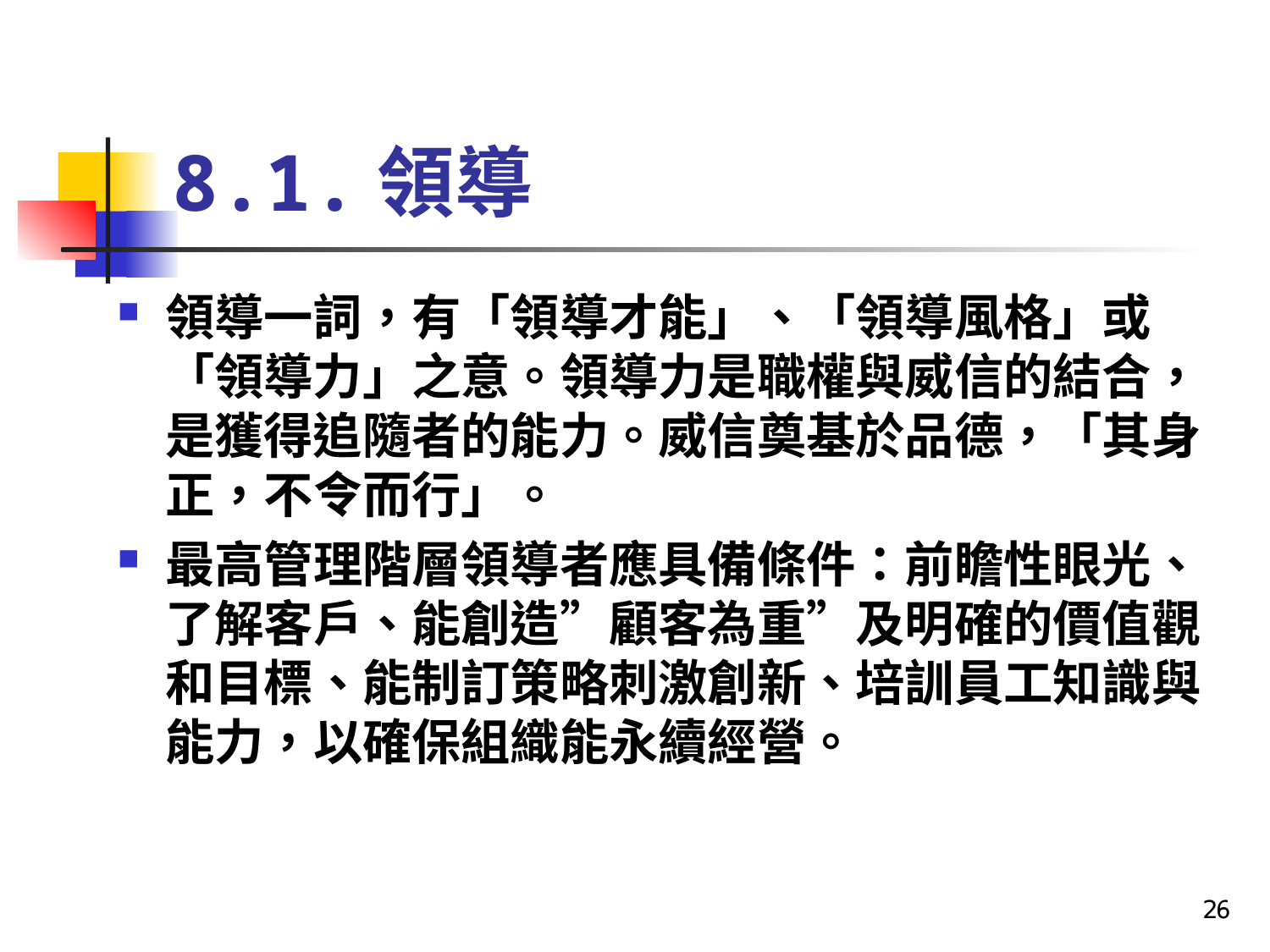

# 8.1.領導
領導一詞，有「領導才能」、「領導風格」或「領導力」之意。領導力是職權與威信的結合，是獲得追隨者的能力。威信奠基於品德，「其身正，不令而行」。
最高管理階層領導者應具備條件：前瞻性眼光、了解客戶、能創造”顧客為重”及明確的價值觀和目標、能制訂策略刺激創新、培訓員工知識與能力，以確保組織能永續經營。

26